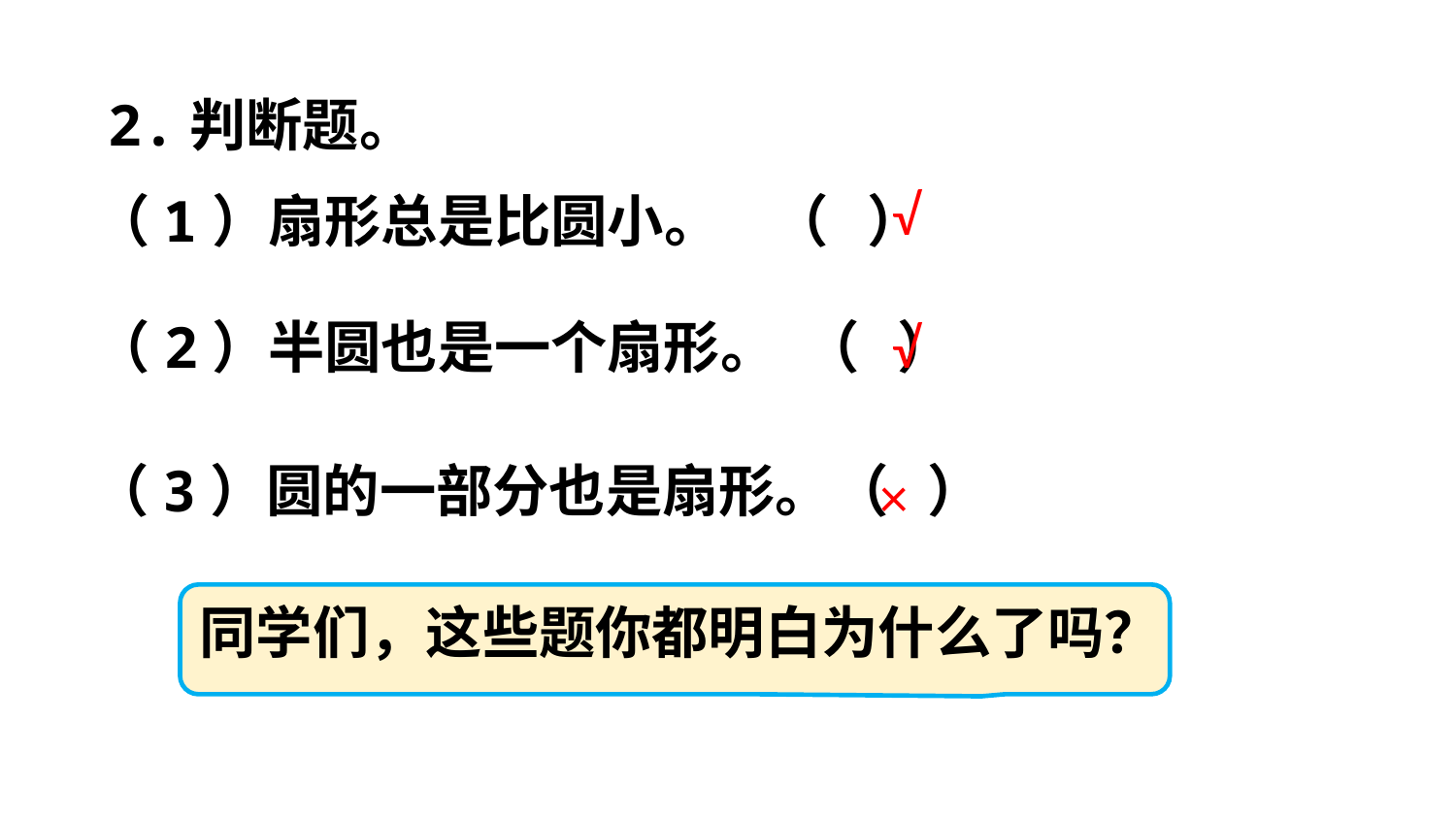

2.判断题。
√
（1）扇形总是比圆小。    （   ）
（2）半圆也是一个扇形。  （   ）
√
 （3）圆的一部分也是扇形。（   ）
×
同学们，这些题你都明白为什么了吗？